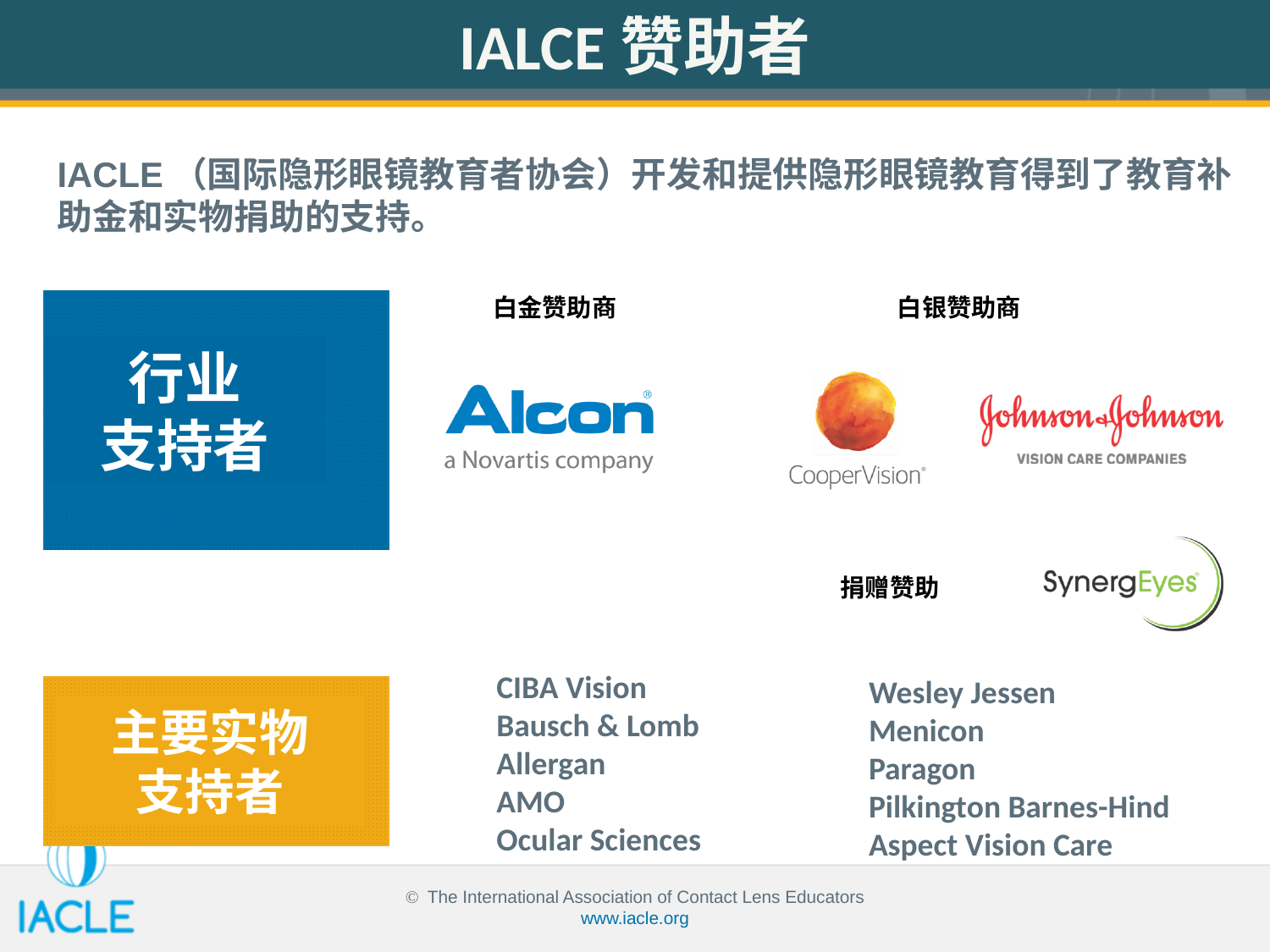

IALCE赞助者
IACLE（国际隐形眼镜教育者协会）开发和提供隐形眼镜教育得到了教育补助金和实物捐助的支持。

Platinum Sponsor
Silver Sponsors
白金赞助商
白银赞助商
行业
支持者
Donor Sponsor
捐赠赞助
CIBA Vision
Bausch & Lomb
Allergan
AMO
Ocular Sciences
Wesley Jessen
Menicon
Paragon
Pilkington Barnes-Hind
Aspect Vision Care
主要实物
支持者